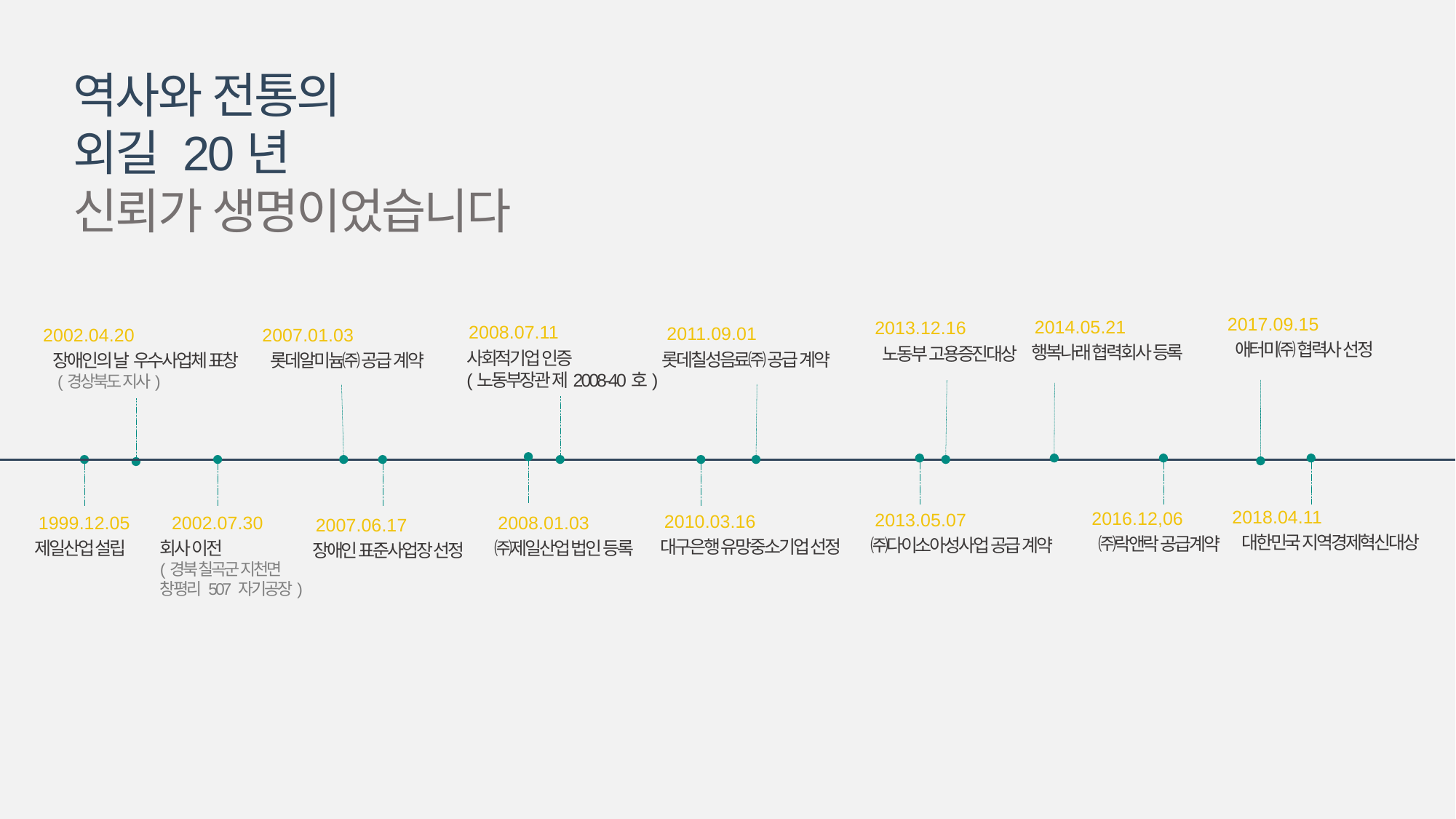

역사와 전통의
외길 20년
신뢰가 생명이었습니다
2017.09.15
애터미㈜ 협력사 선정
2014.05.21
행복나래 협력회사 등록
2013.12.16
노동부 고용증진대상
2008.07.11
사회적기업 인증
(노동부장관 제2008-40호)
2011.09.01
롯데칠성음료㈜ 공급 계약
2002.04.20
장애인의 날 우수사업체 표창
 (경상북도 지사)
2007.01.03
롯데알미늄㈜ 공급 계약
2018.04.11
대한민국 지역경제혁신대상
2016.12,06
㈜락앤락 공급계약
2013.05.07
㈜다이소아성사업 공급 계약
2010.03.16
대구은행 유망중소기업 선정
1999.12.05
제일산업 설립
2002.07.30
회사 이전
(경북 칠곡군 지천면
창평리 507 자기공장)
2008.01.03
㈜제일산업 법인 등록
2007.06.17
장애인 표준사업장 선정